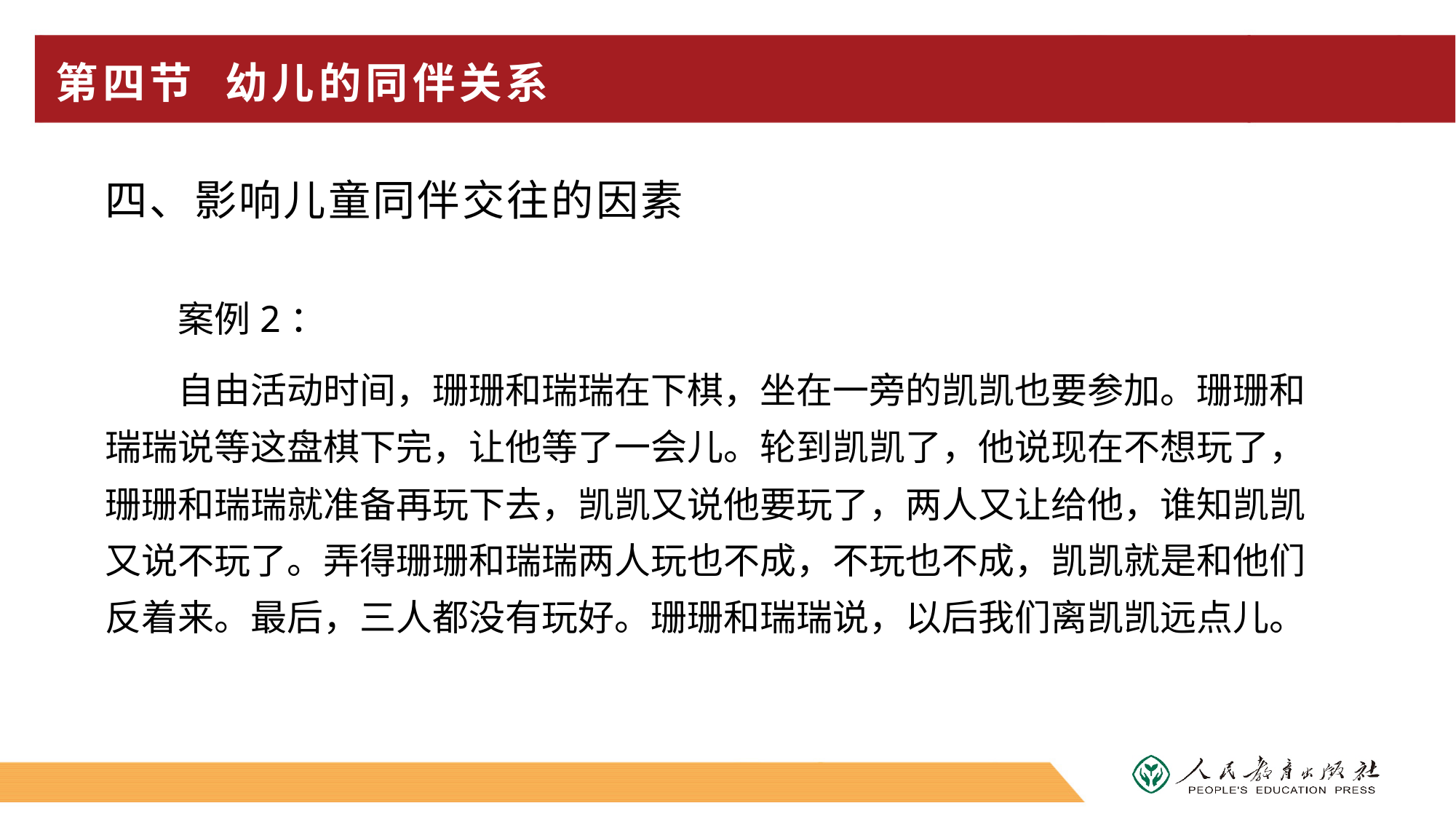

# 第四节  幼儿的同伴关系
四、影响儿童同伴交往的因素
案例2：
自由活动时间，珊珊和瑞瑞在下棋，坐在一旁的凯凯也要参加。珊珊和瑞瑞说等这盘棋下完，让他等了一会儿。轮到凯凯了，他说现在不想玩了，珊珊和瑞瑞就准备再玩下去，凯凯又说他要玩了，两人又让给他，谁知凯凯又说不玩了。弄得珊珊和瑞瑞两人玩也不成，不玩也不成，凯凯就是和他们反着来。最后，三人都没有玩好。珊珊和瑞瑞说，以后我们离凯凯远点儿。